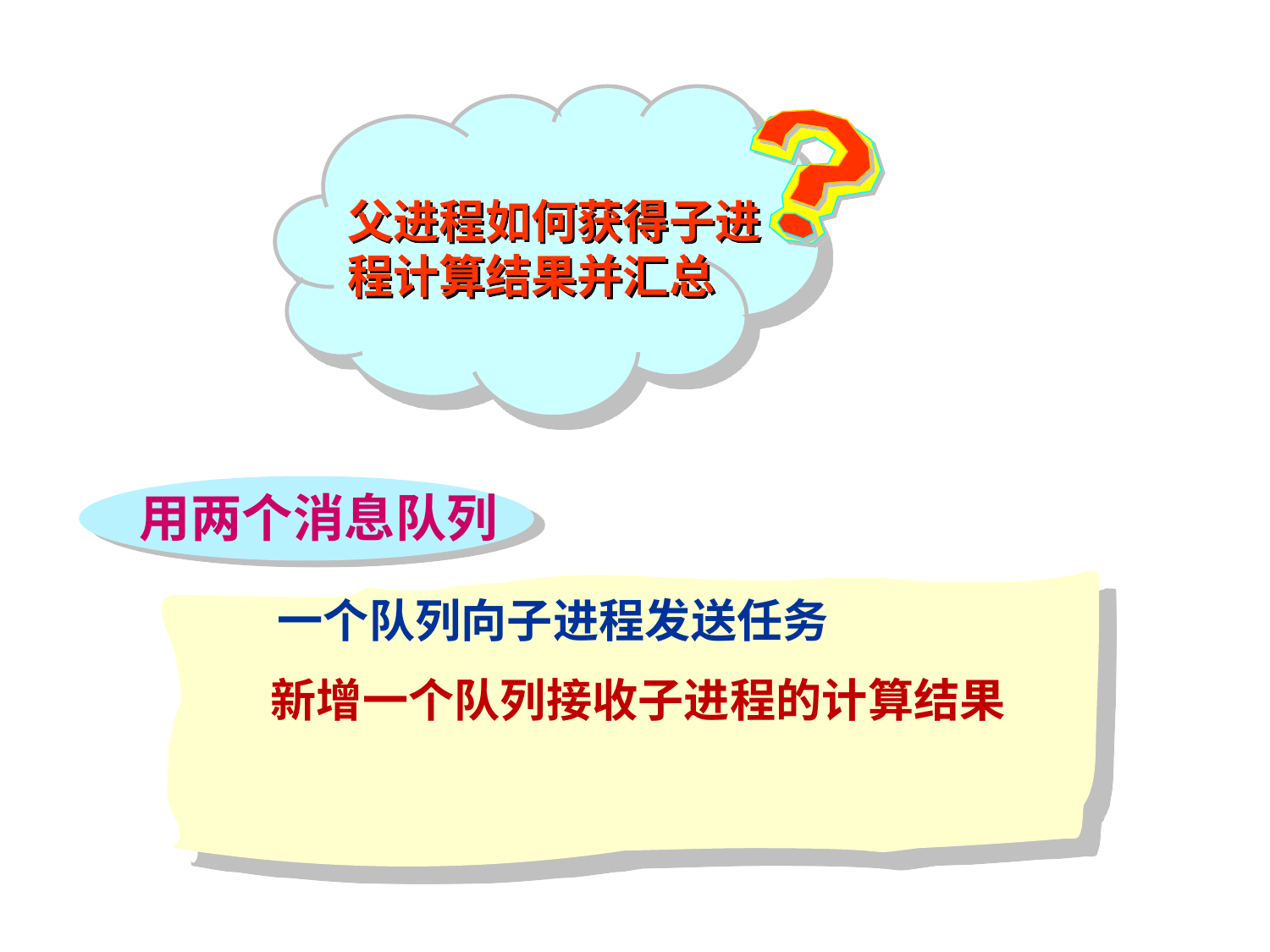

#

父进程如何获得子进程计算结果并汇总

用两个消息队列

一个队列向子进程发送任务
新增一个队列接收子进程的计算结果